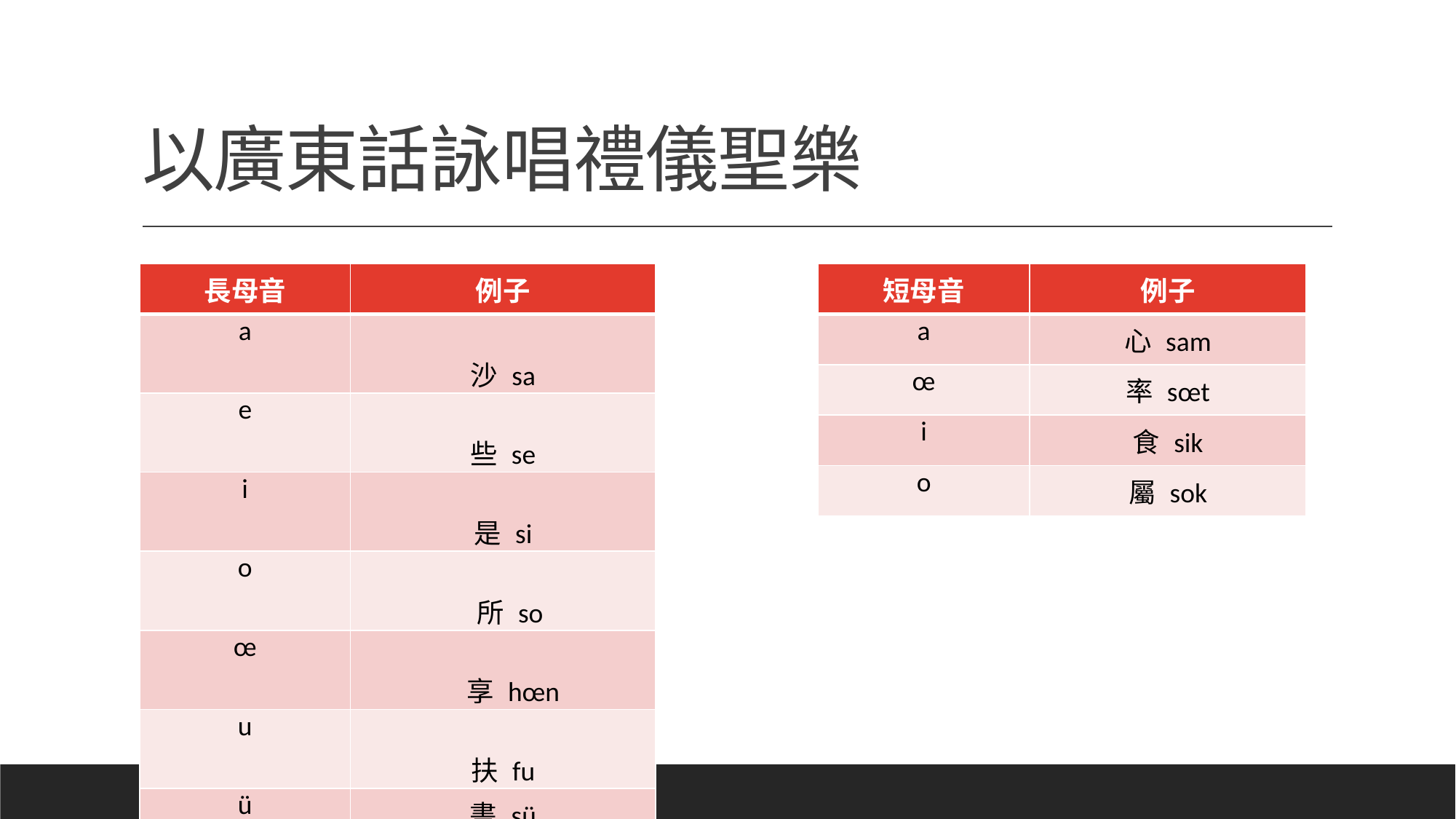

# 以廣東話詠唱禮儀聖樂
| 長母音 | 例子 |
| --- | --- |
| a | 沙 sa |
| e | 些 se |
| i | 是 si |
| o | 所 so |
| œ | 享 hœn |
| u | 扶 fu |
| ü | 書 sü |
| 短母音 | 例子 |
| --- | --- |
| a | 心 sam |
| œ | 率 sœt |
| i | 食 sik |
| o | 屬 sok |